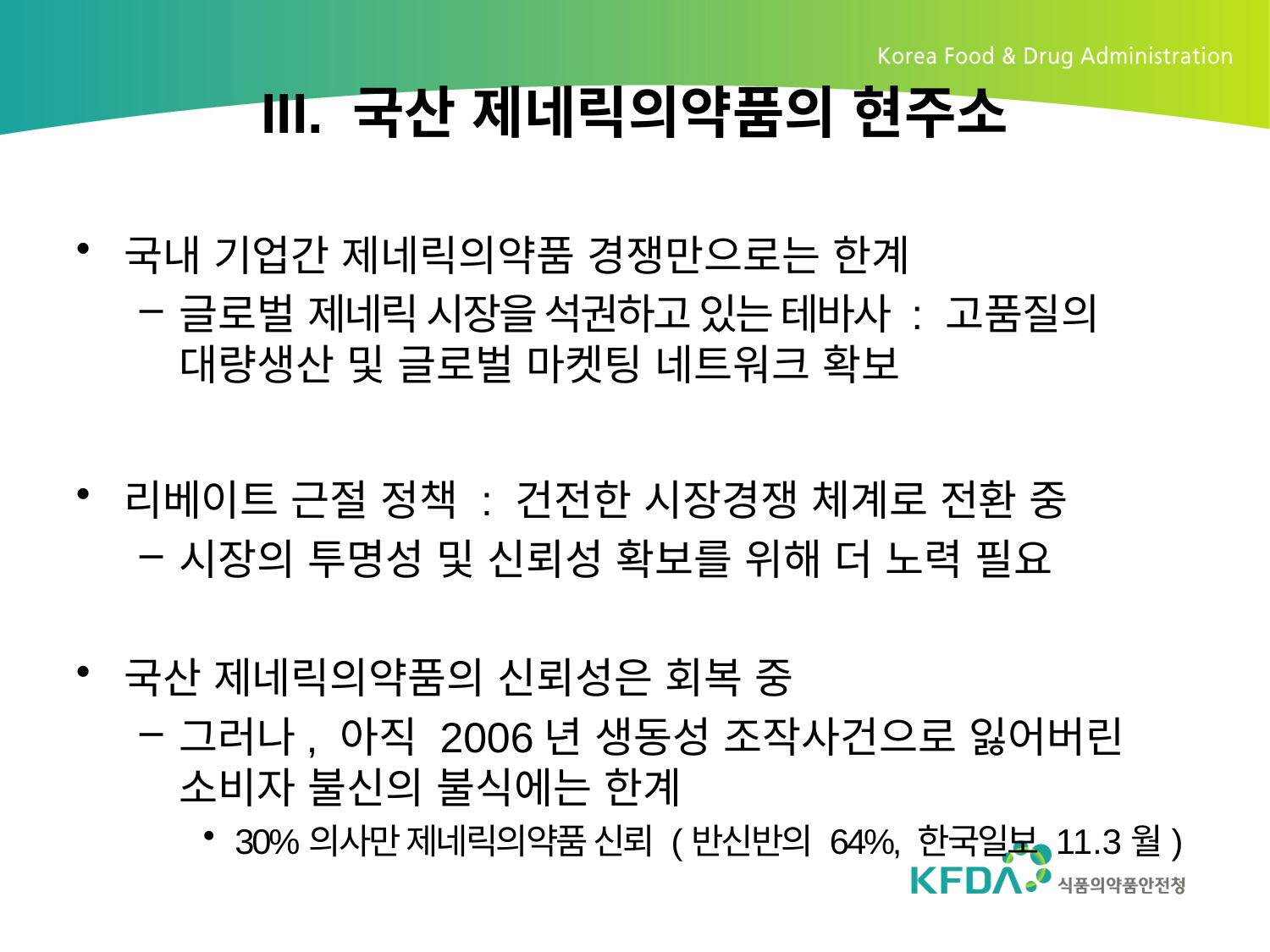

III. 국산 제네릭의약품의 현주소
국내 기업간 제네릭의약품 경쟁만으로는 한계
글로벌 제네릭 시장을 석권하고 있는 테바사 : 고품질의 대량생산 및 글로벌 마켓팅 네트워크 확보

리베이트 근절 정책 : 건전한 시장경쟁 체계로 전환 중
시장의 투명성 및 신뢰성 확보를 위해 더 노력 필요

국산 제네릭의약품의 신뢰성은 회복 중
그러나, 아직 2006년 생동성 조작사건으로 잃어버린 소비자 불신의 불식에는 한계
30%의사만 제네릭의약품 신뢰 (반신반의 64%, 한국일보 11.3월)